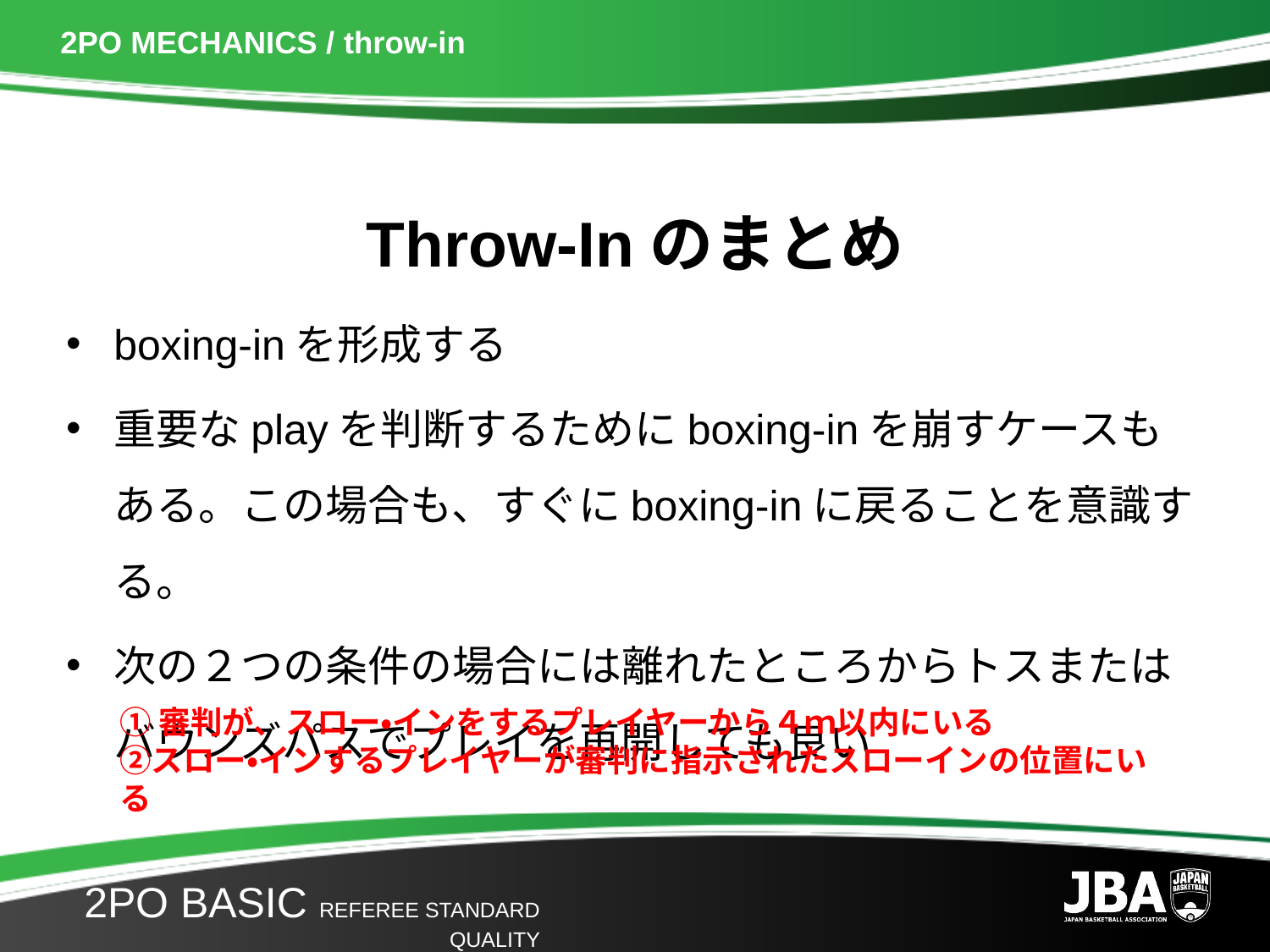

# 2PO MECHANICS / throw-in
Throw-Inのまとめ
boxing-inを形成する
重要なplayを判断するためにboxing-inを崩すケースもある。この場合も、すぐにboxing-inに戻ることを意識する。
次の２つの条件の場合には離れたところからトスまたは
バウンズパスでプレイを再開しても良い
①審判が、スロー・インをするプレイヤーから４ｍ以内にいる
②スロー・インするプレイヤーが審判に指示されたスローインの位置にいる